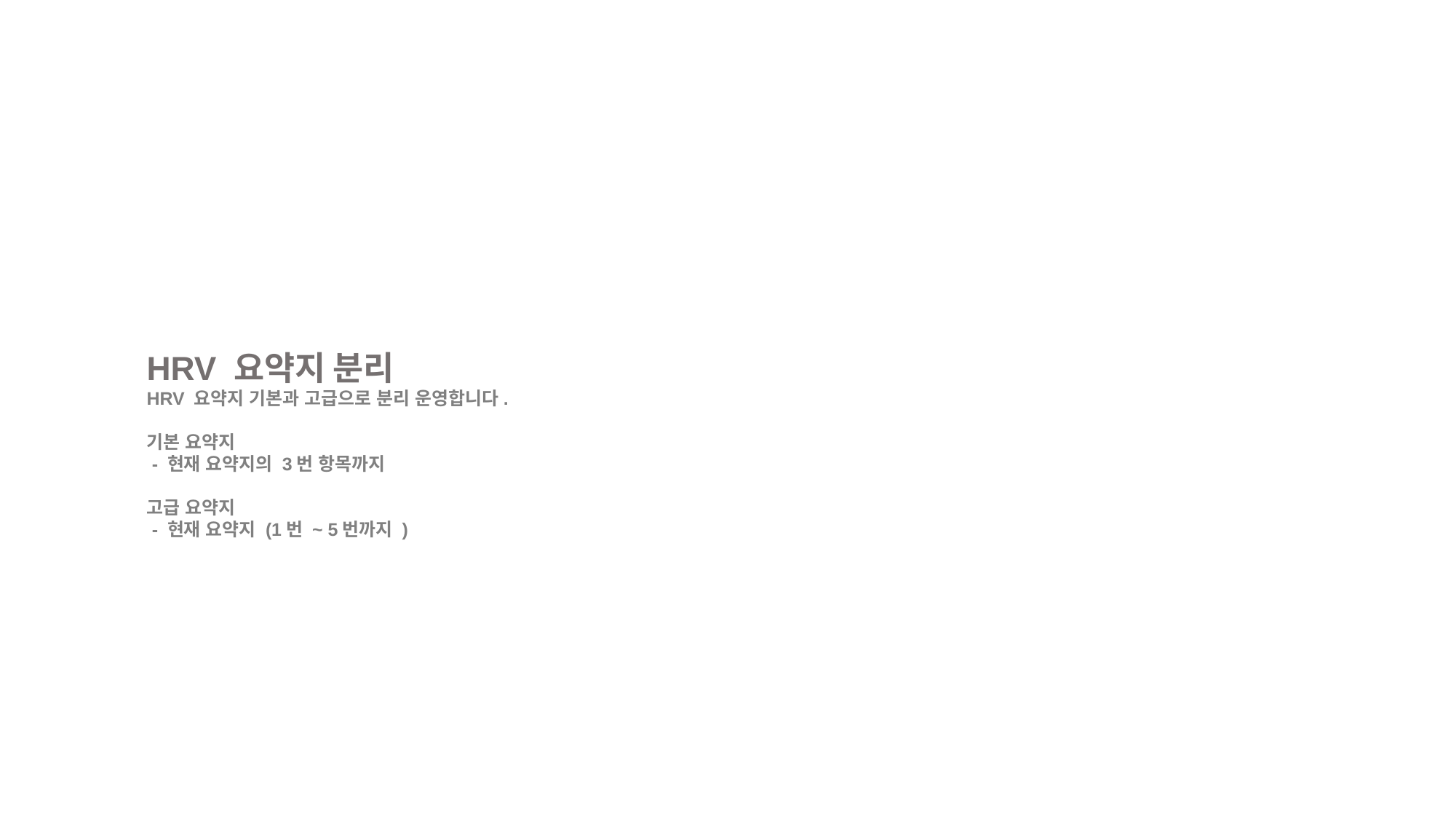

HRV 요약지 분리
HRV 요약지 기본과 고급으로 분리 운영합니다.

기본 요약지
 - 현재 요약지의 3번 항목까지

고급 요약지
 - 현재 요약지 (1번 ~ 5번까지 )